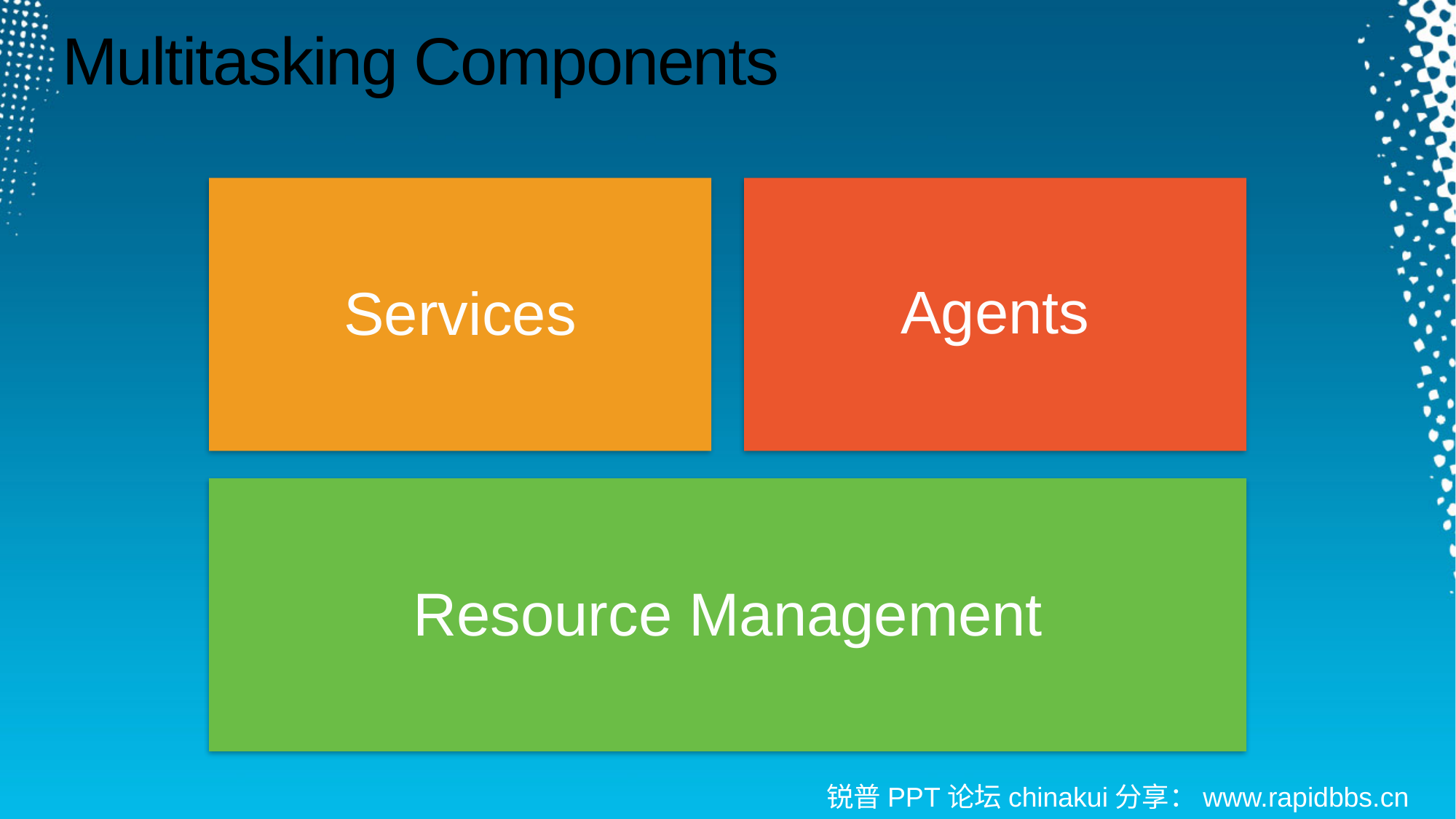

# Multitasking Components
Services
Agents
Resource Management
锐普PPT论坛chinakui分享：www.rapidbbs.cn